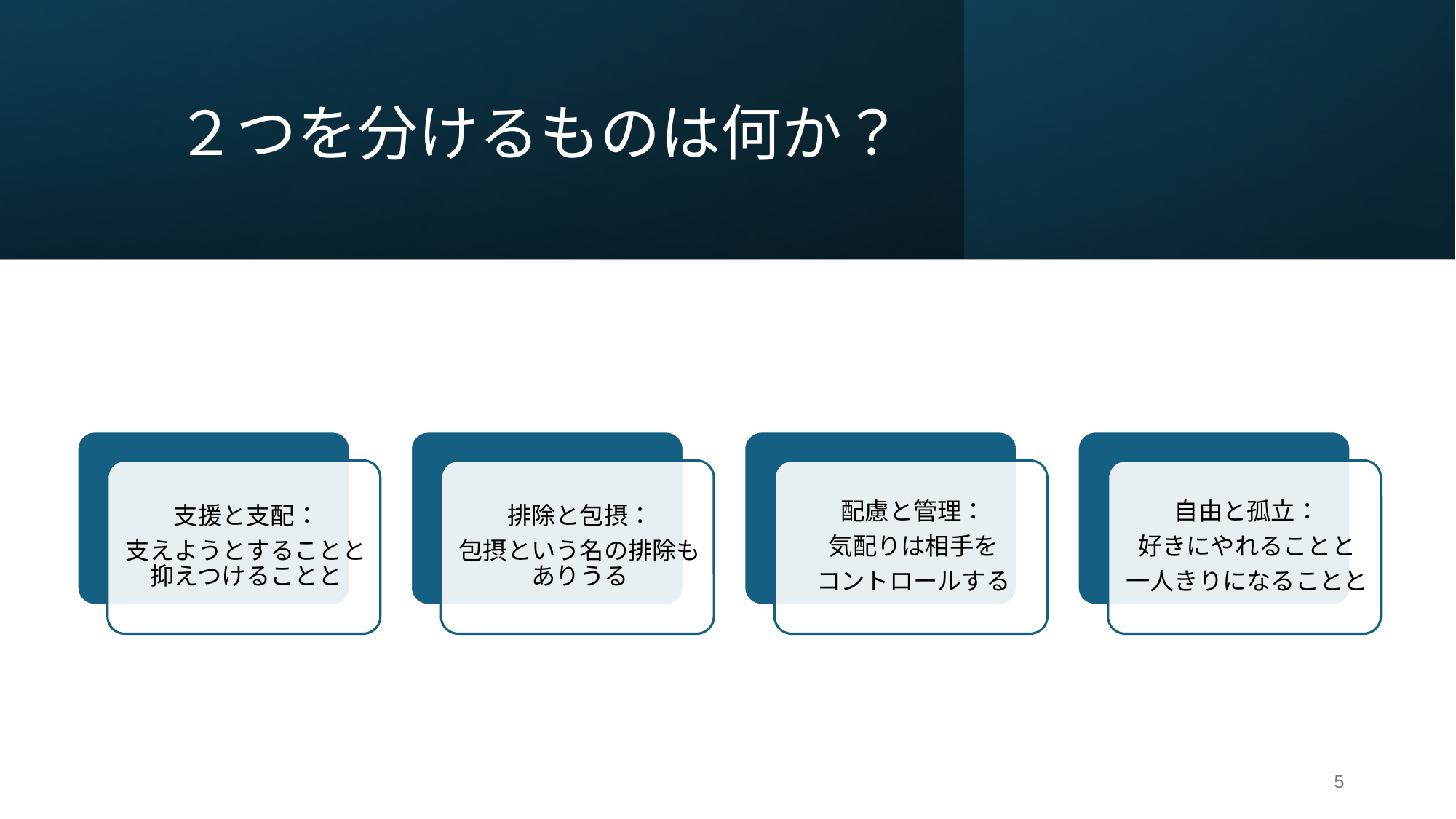

# ２つを分けるものは何か？
支援と支配：
支えようとすることと抑えつけることと
排除と包摂：
包摂という名の排除もありうる
配慮と管理：
気配りは相手を
コントロールする
自由と孤立：
好きにやれることと
一人きりになることと
5